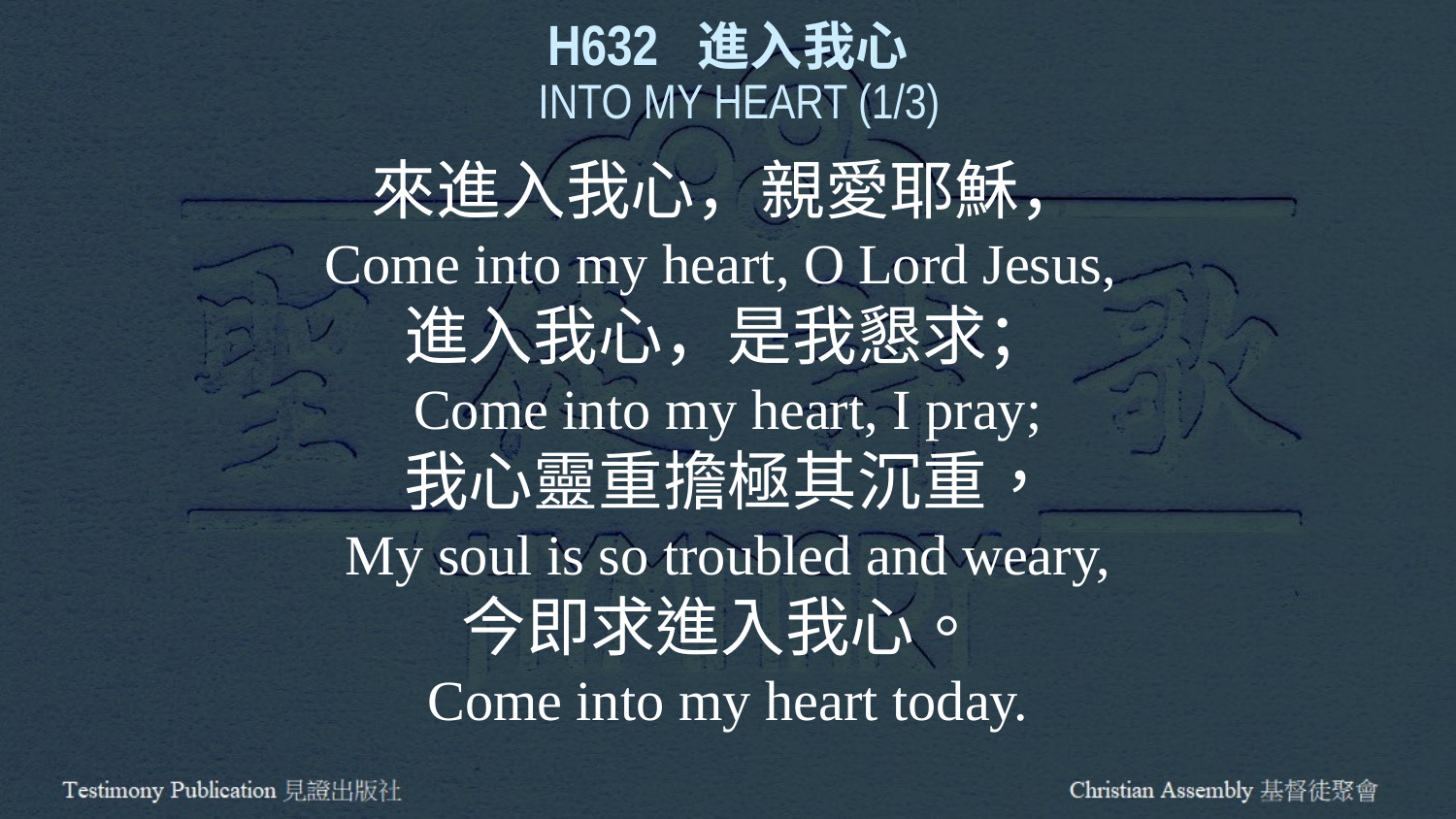

H632  進入我心
 INTO MY HEART (1/3)
來進入我心，親愛耶穌，
Come into my heart, O Lord Jesus,
進入我心，是我懇求；
Come into my heart, I pray;
我心靈重擔極其沉重，
My soul is so troubled and weary,
今即求進入我心。
Come into my heart today.